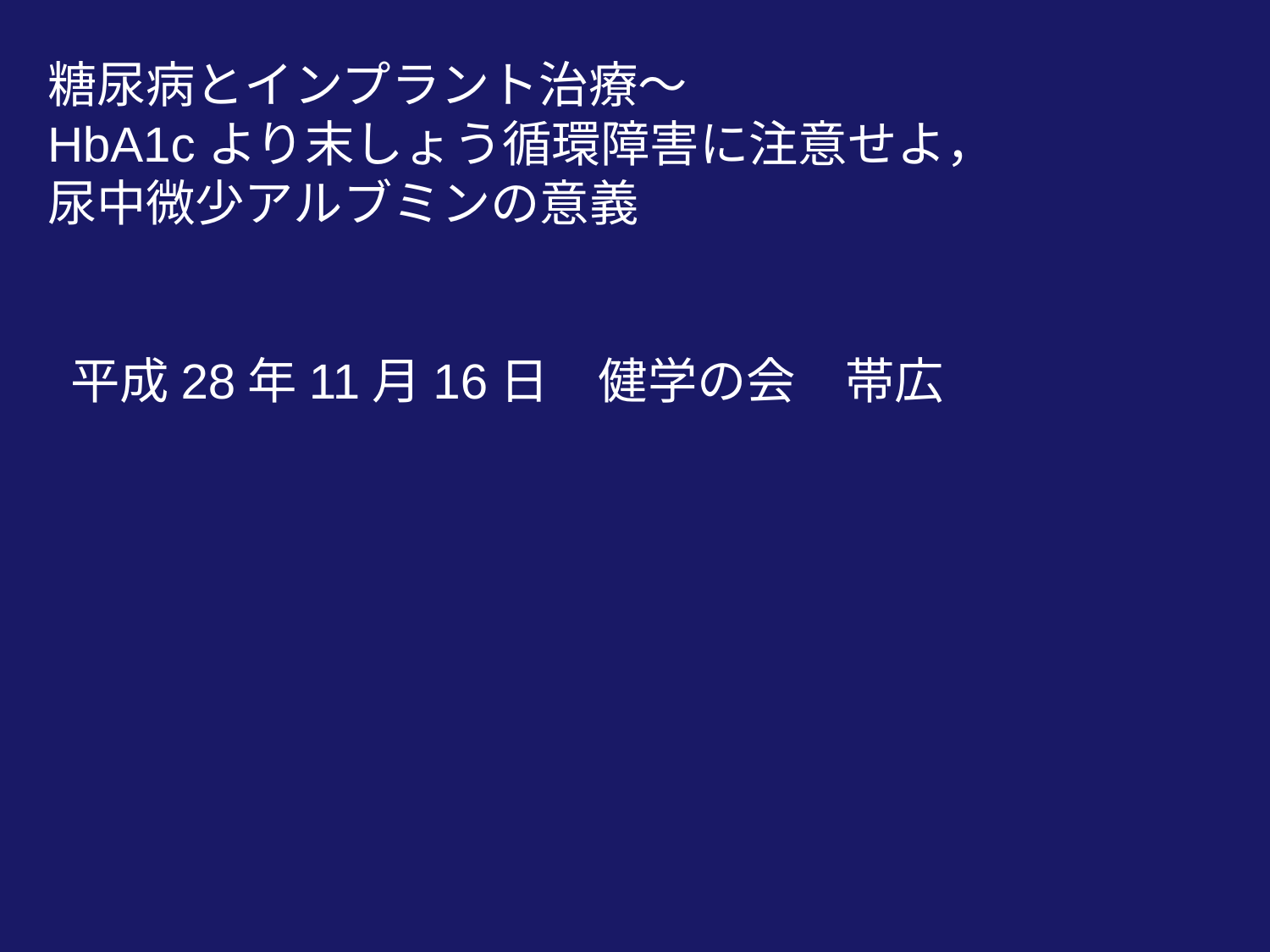

糖尿病とインプラント治療～
HbA1cより末しょう循環障害に注意せよ，
尿中微少アルブミンの意義

 平成28年11月16日　健学の会　帯広